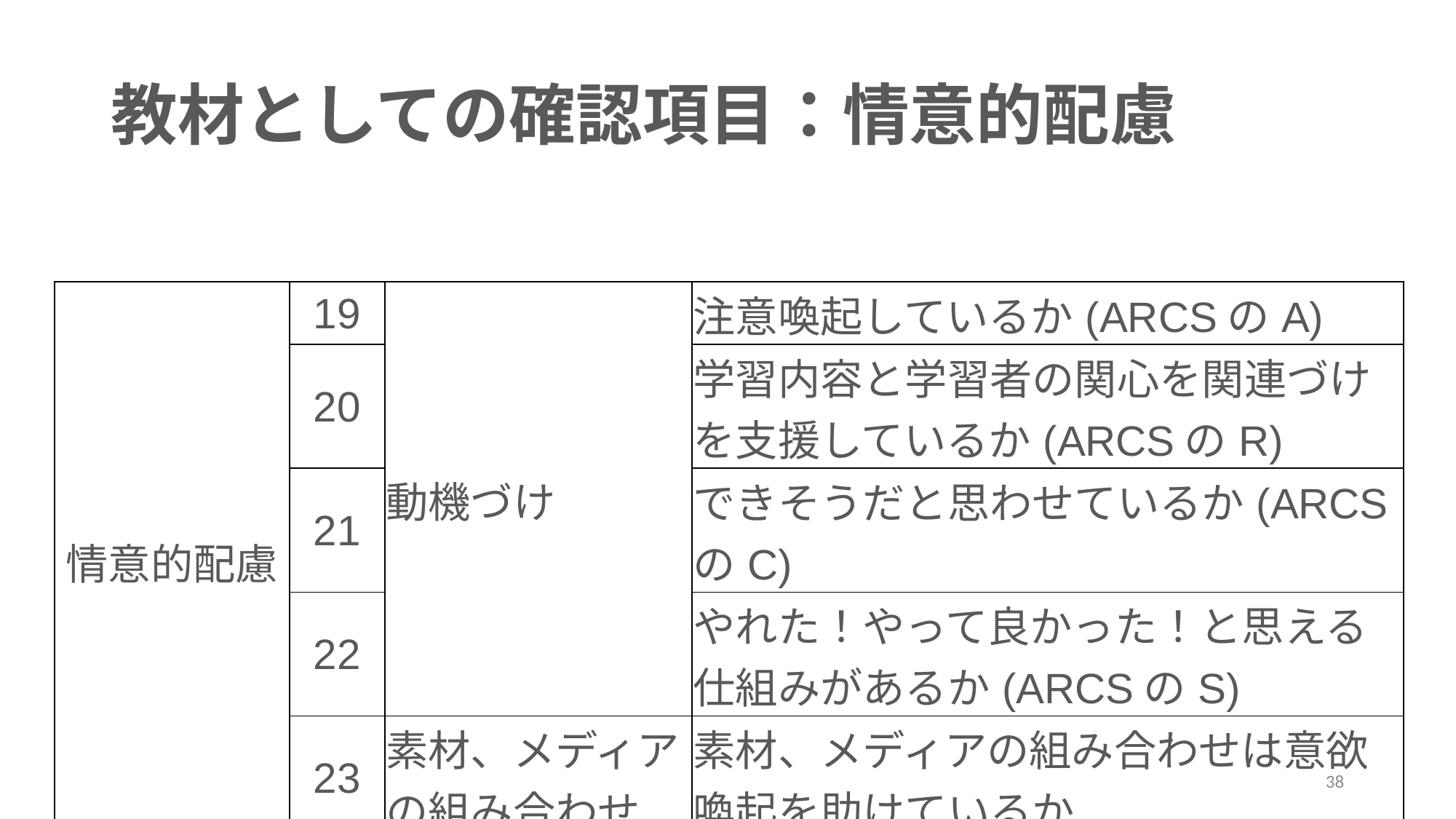

# 教材としての確認項目：情意的配慮
| 情意的配慮 | 19 | 動機づけ | 注意喚起しているか(ARCSのA) |
| --- | --- | --- | --- |
|  | 20 |  | 学習内容と学習者の関心を関連づけを支援しているか(ARCSのR) |
|  | 21 |  | できそうだと思わせているか(ARCSのC) |
|  | 22 |  | やれた！やって良かった！と思える仕組みがあるか(ARCSのS) |
|  | 23 | 素材、メディアの組み合わせ | 素材、メディアの組み合わせは意欲喚起を助けているか |
38